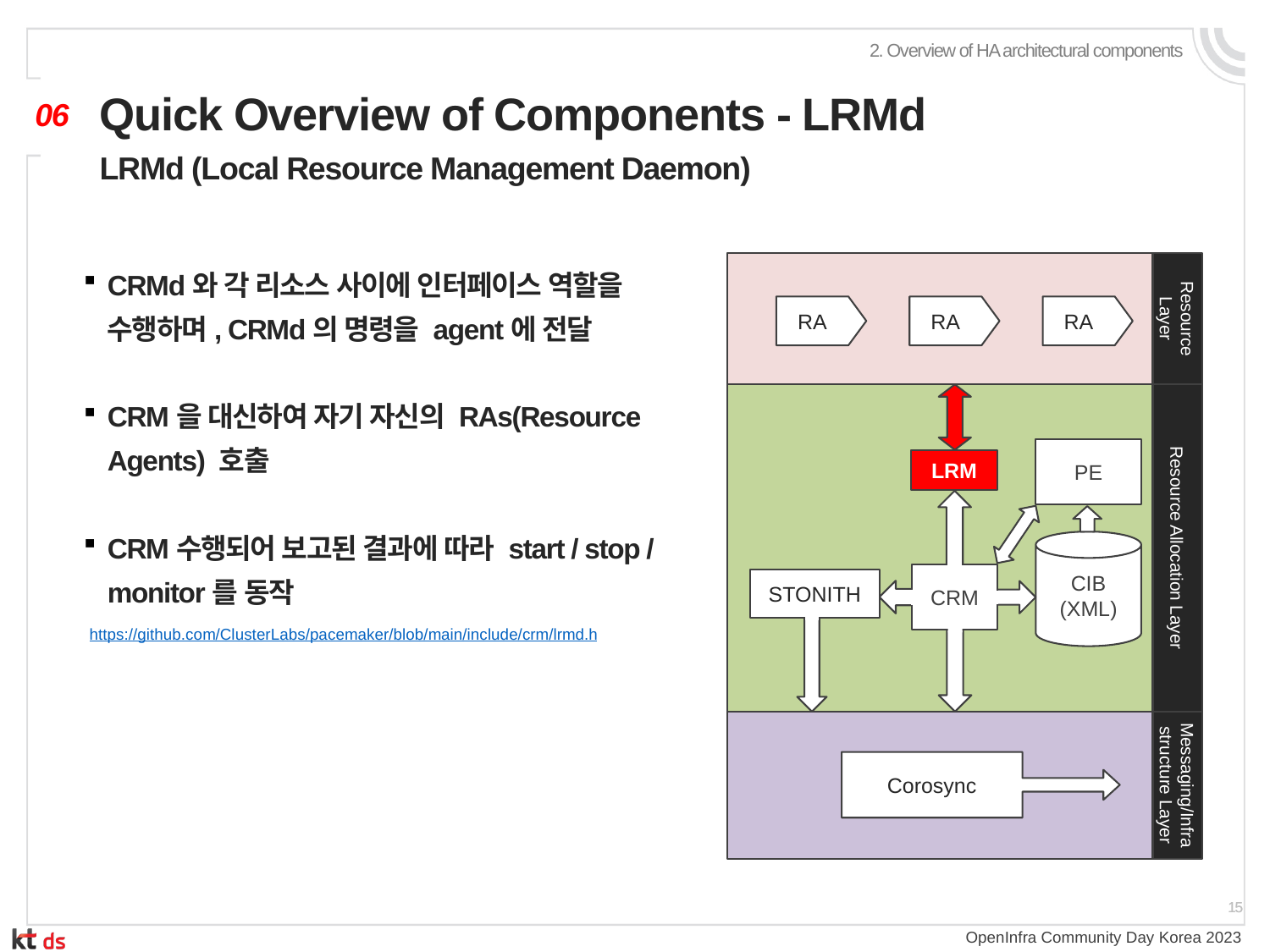

2. Overview of HA architectural components
# Quick Overview of Components - LRMd
06
LRMd (Local Resource Management Daemon)
CRMd와 각 리소스 사이에 인터페이스 역할을 수행하며, CRMd의 명령을 agent에 전달

CRM을 대신하여 자기 자신의 RAs(Resource Agents) 호출

CRM수행되어 보고된 결과에 따라 start / stop / monitor를 동작

RA
RA
RA
Resource Layer

PE
LRM

Resource Allocation Layer
CIB
(XML)
CRM
STONITH

https://github.com/ClusterLabs/pacemaker/blob/main/include/crm/lrmd.h

Corosync
Messaging/Infra structure Layer